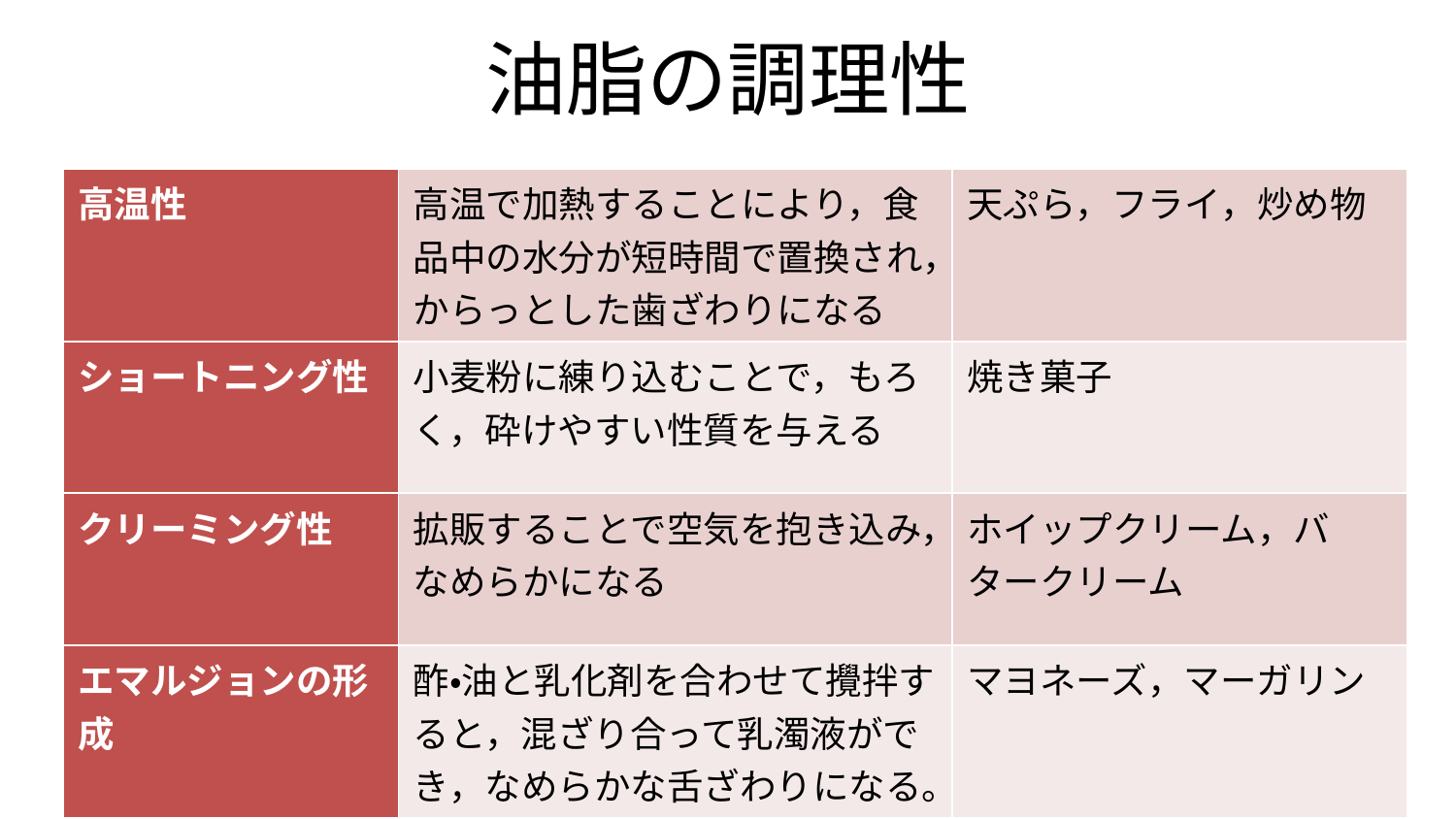

# 油脂の調理性
| 高温性 | 高温で加熱することにより，食品中の水分が短時間で置換され，からっとした歯ざわりになる | 天ぷら，フライ，炒め物 |
| --- | --- | --- |
| ショートニング性 | 小麦粉に練り込むことで，もろく，砕けやすい性質を与える | 焼き菓子 |
| クリーミング性 | 拡販することで空気を抱き込み，なめらかになる | ホイップクリーム，バタークリーム |
| エマルジョンの形成 | 酢・油と乳化剤を合わせて攪拌すると，混ざり合って乳濁液ができ，なめらかな舌ざわりになる。 | マヨネーズ，マーガリン |